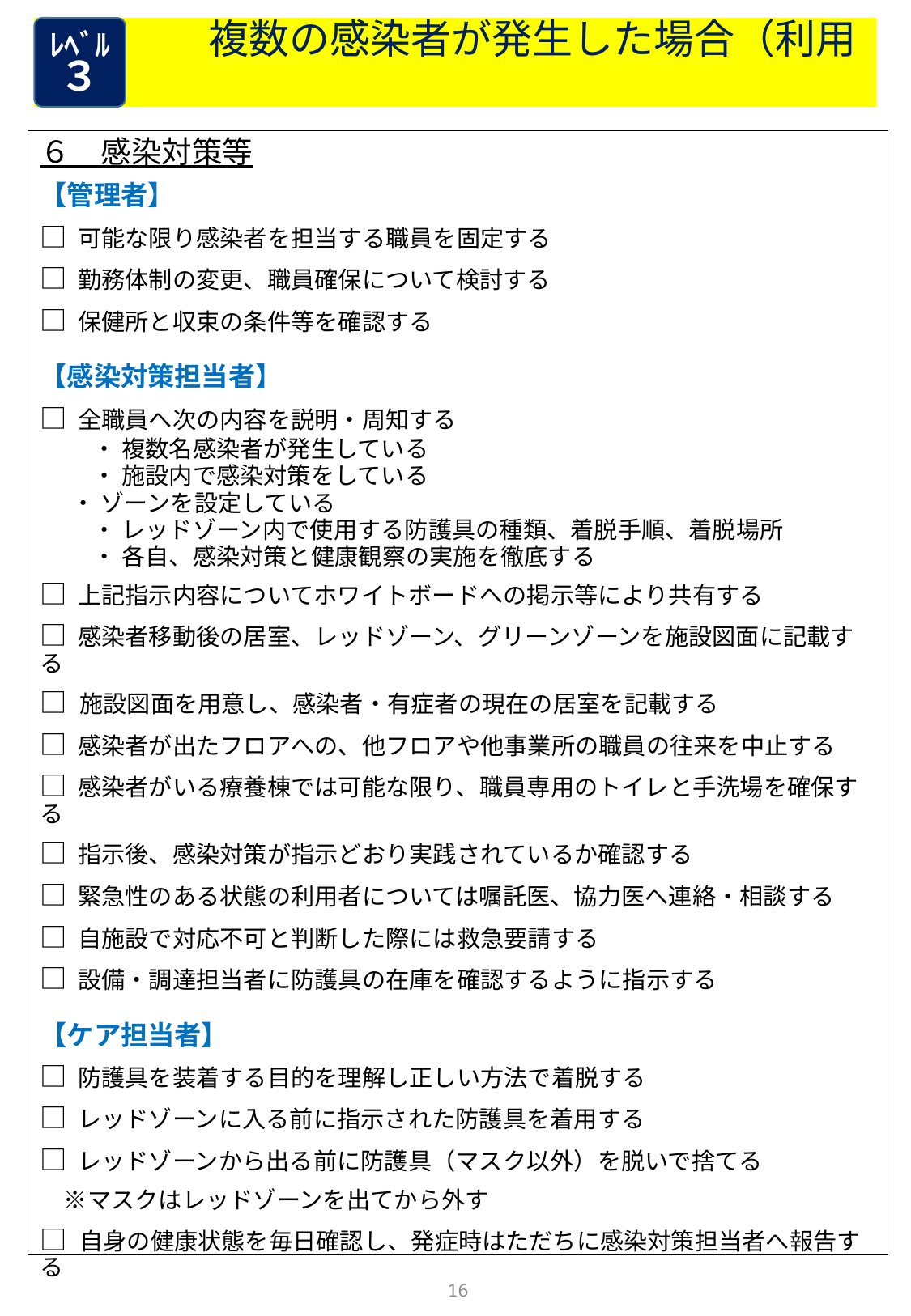

複数の感染者が発生した場合（利用者）
ﾚﾍﾞﾙ
３
６　感染対策等
【管理者】
□ 可能な限り感染者を担当する職員を固定する
□ 勤務体制の変更、職員確保について検討する
□ 保健所と収束の条件等を確認する

【感染対策担当者】
□ 全職員へ次の内容を説明・周知する
　　 ・ 複数名感染者が発生している
　　 ・ 施設内で感染対策をしている
     ・ ゾーンを設定している
　 　・ レッドゾーン内で使用する防護具の種類、着脱手順、着脱場所
　　 ・ 各自、感染対策と健康観察の実施を徹底する
□ 上記指示内容についてホワイトボードへの掲示等により共有する
□ 感染者移動後の居室、レッドゾーン、グリーンゾーンを施設図面に記載する
□ 施設図面を用意し、感染者・有症者の現在の居室を記載する
□ 感染者が出たフロアへの、他フロアや他事業所の職員の往来を中止する
□ 感染者がいる療養棟では可能な限り、職員専用のトイレと手洗場を確保する
□ 指示後、感染対策が指示どおり実践されているか確認する
□ 緊急性のある状態の利用者については嘱託医、協力医へ連絡・相談する
□ 自施設で対応不可と判断した際には救急要請する
□ 設備・調達担当者に防護具の在庫を確認するように指示する

【ケア担当者】
□ 防護具を装着する目的を理解し正しい方法で着脱する
□ レッドゾーンに入る前に指示された防護具を着用する
□ レッドゾーンから出る前に防護具（マスク以外）を脱いで捨てる
　※マスクはレッドゾーンを出てから外す
□ 自身の健康状態を毎日確認し、発症時はただちに感染対策担当者へ報告する
16